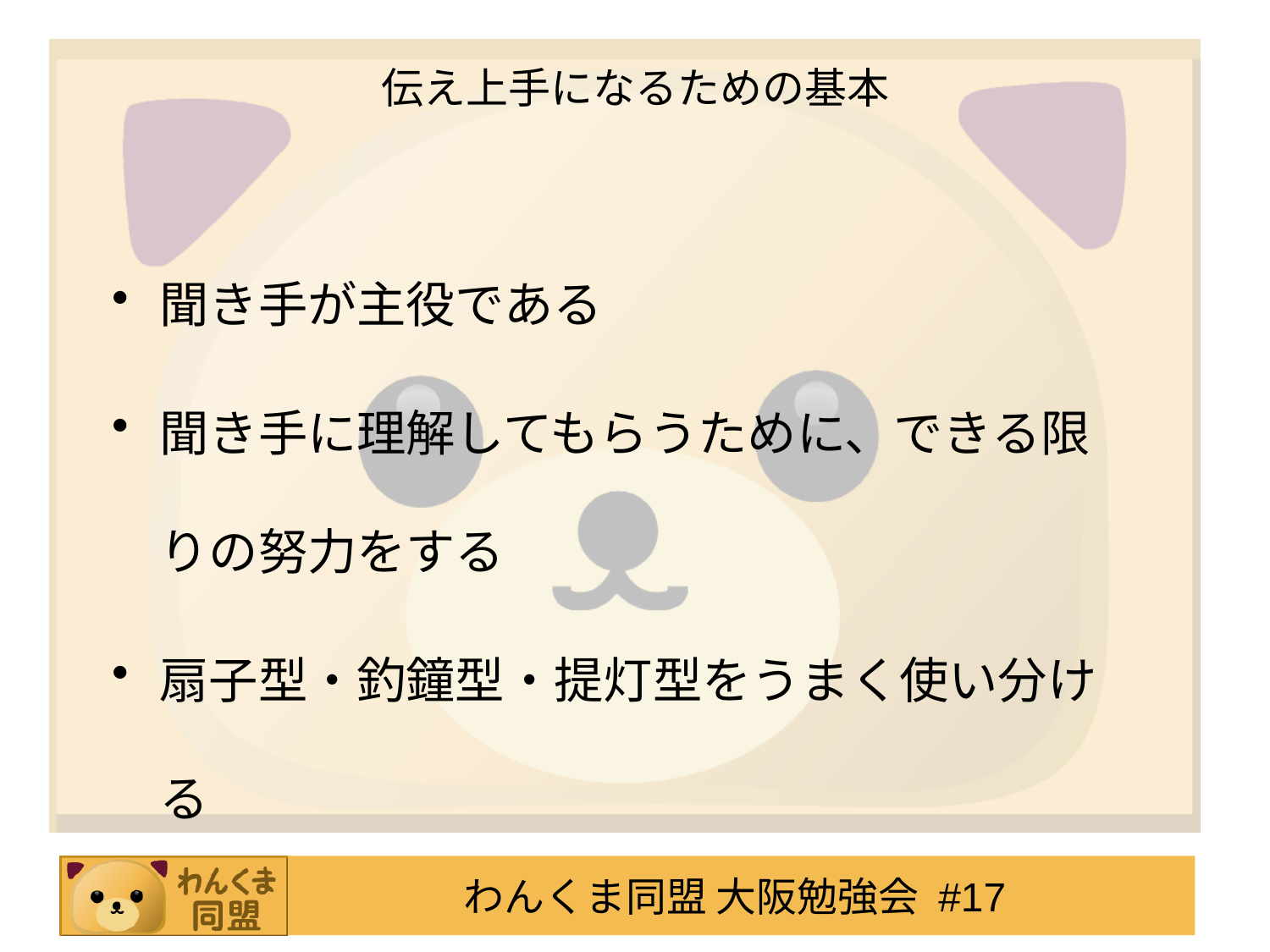

# 伝え上手になるための基本
聞き手が主役である
聞き手に理解してもらうために、できる限りの努力をする
扇子型・釣鐘型・提灯型をうまく使い分ける